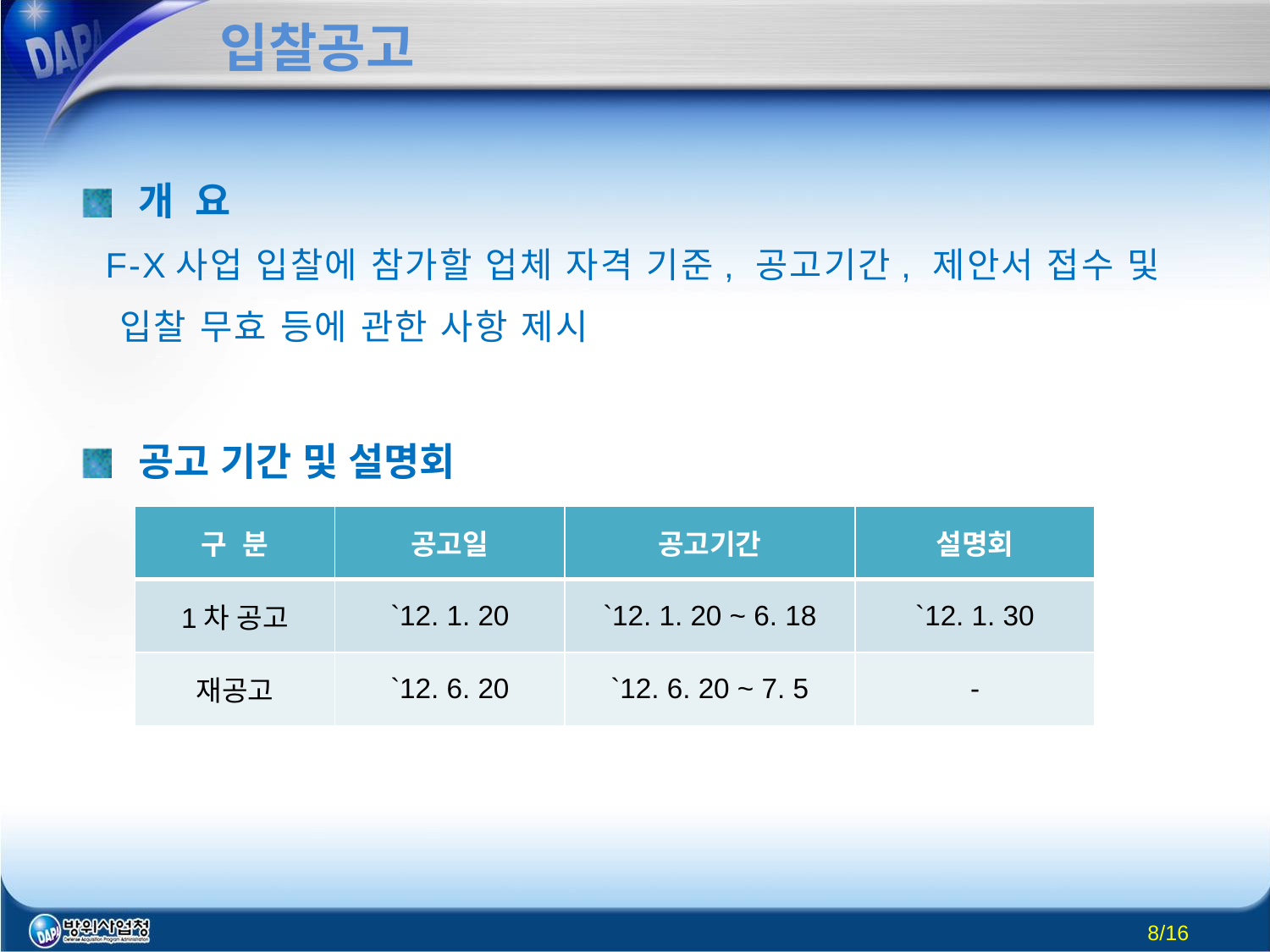

# 입찰공고
개  요
   F-X사업 입찰에 참가할 업체 자격 기준, 공고기간, 제안서 접수 및
   입찰 무효 등에 관한 사항 제시

공고 기간 및 설명회
| 구 분 | 공고일 | 공고기간 | 설명회 |
| --- | --- | --- | --- |
| 1차 공고 | `12. 1. 20 | `12. 1. 20 ~ 6. 18 | `12. 1. 30 |
| 재공고 | `12. 6. 20 | `12. 6. 20 ~ 7. 5 | - |
8/16